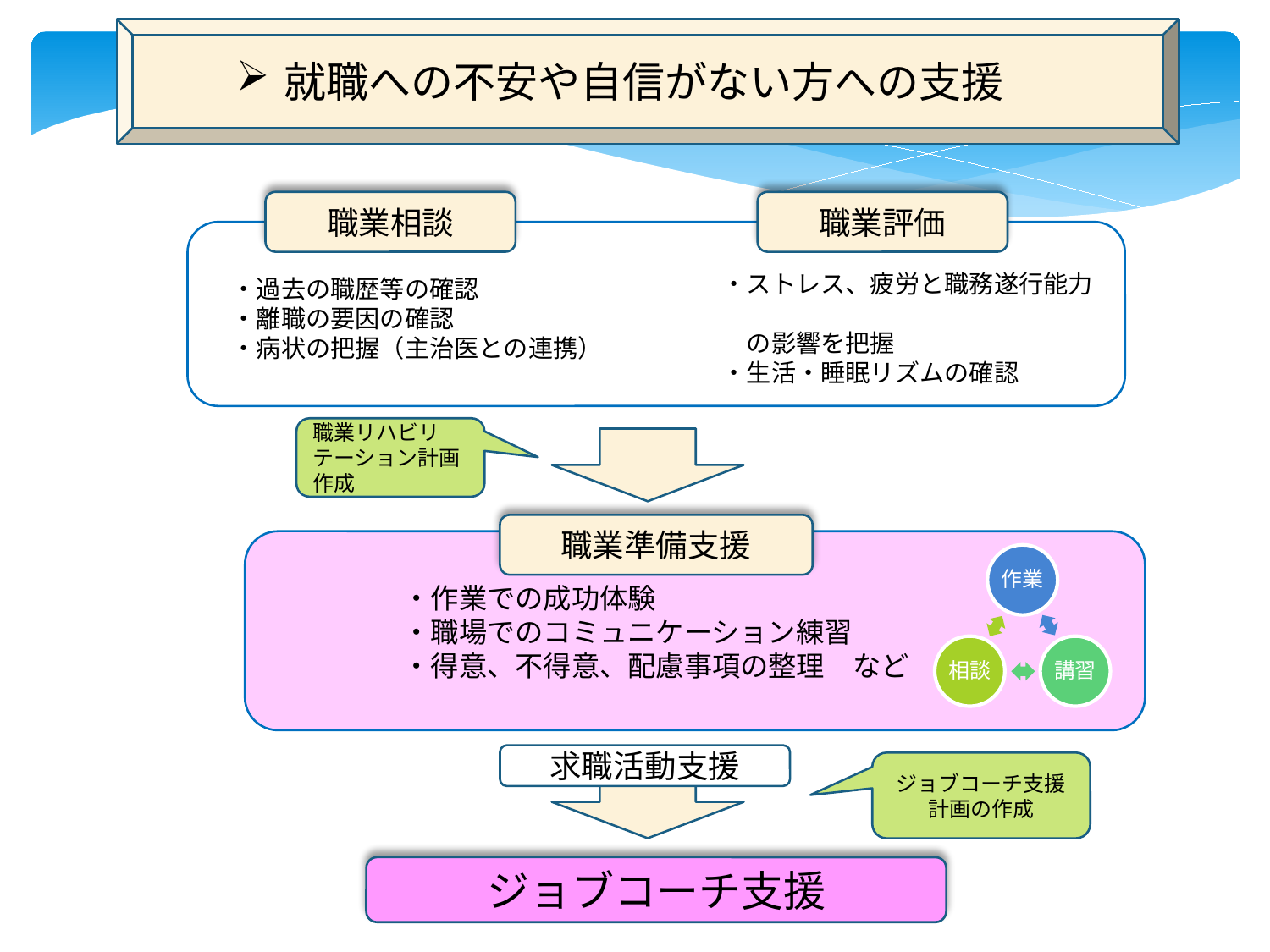

就職への不安や自信がない方への支援
職業相談
職業評価

・ストレス、疲労と職務遂行能力
　の影響を把握
・生活・睡眠リズムの確認
・過去の職歴等の確認
・離職の要因の確認
・病状の把握（主治医との連携）
職業リハビリテーション計画作成

職業準備支援

作業

講習

相談

・作業での成功体験
・職場でのコミュニケーション練習
・得意、不得意、配慮事項の整理　など
求職活動支援
ジョブコーチ支援計画の作成

ジョブコーチ支援